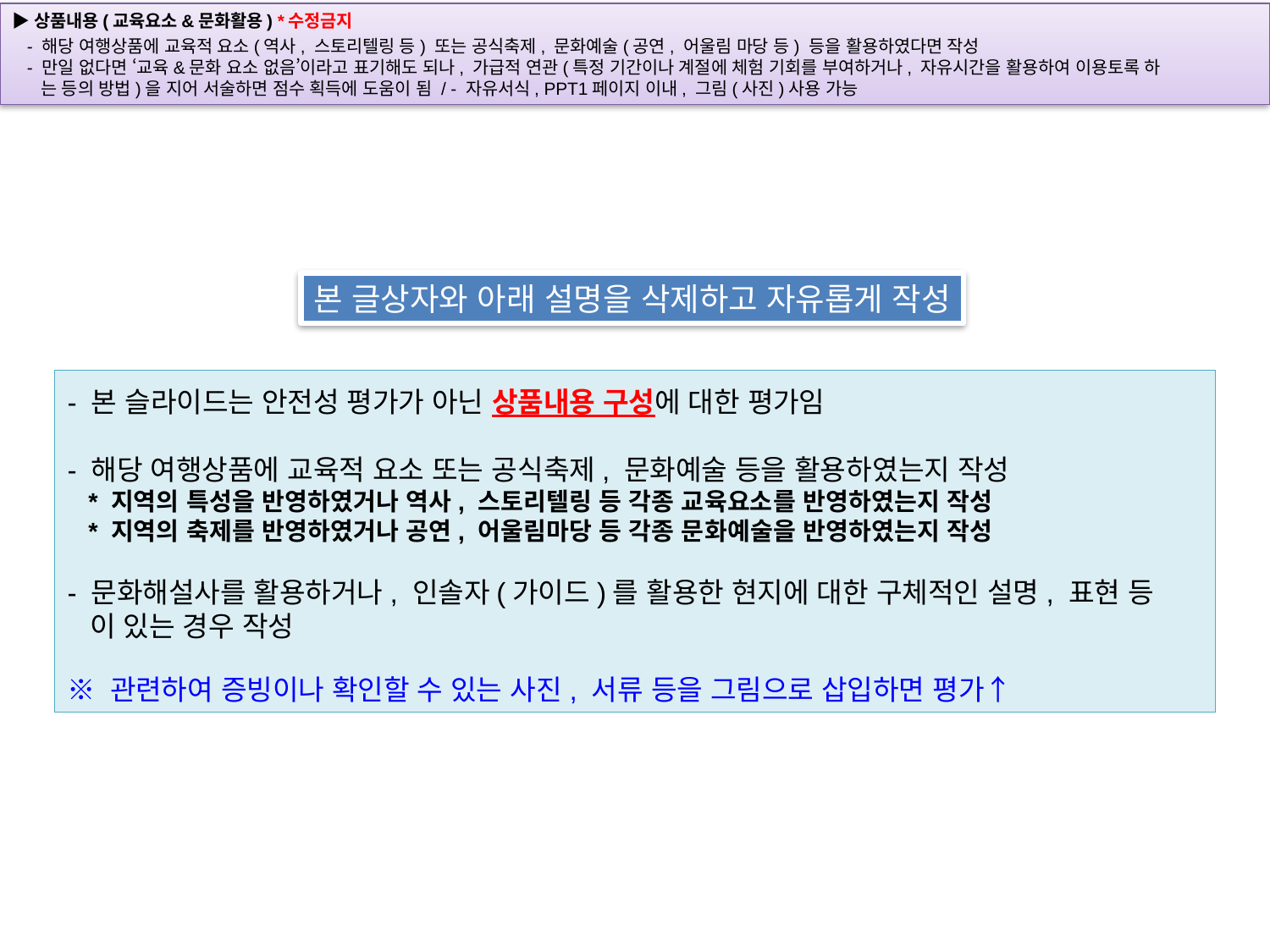

본 글상자와 아래 설명을 삭제하고 자유롭게 작성

- 본 슬라이드는 안전성 평가가 아닌 상품내용 구성에 대한 평가임

- 해당 여행상품에 교육적 요소 또는 공식축제, 문화예술 등을 활용하였는지 작성
   * 지역의 특성을 반영하였거나 역사, 스토리텔링 등 각종 교육요소를 반영하였는지 작성
   * 지역의 축제를 반영하였거나 공연, 어울림마당 등 각종 문화예술을 반영하였는지 작성

- 문화해설사를 활용하거나, 인솔자(가이드)를 활용한 현지에 대한 구체적인 설명, 표현 등
  이 있는 경우 작성

※ 관련하여 증빙이나 확인할 수 있는 사진, 서류 등을 그림으로 삽입하면 평가↑